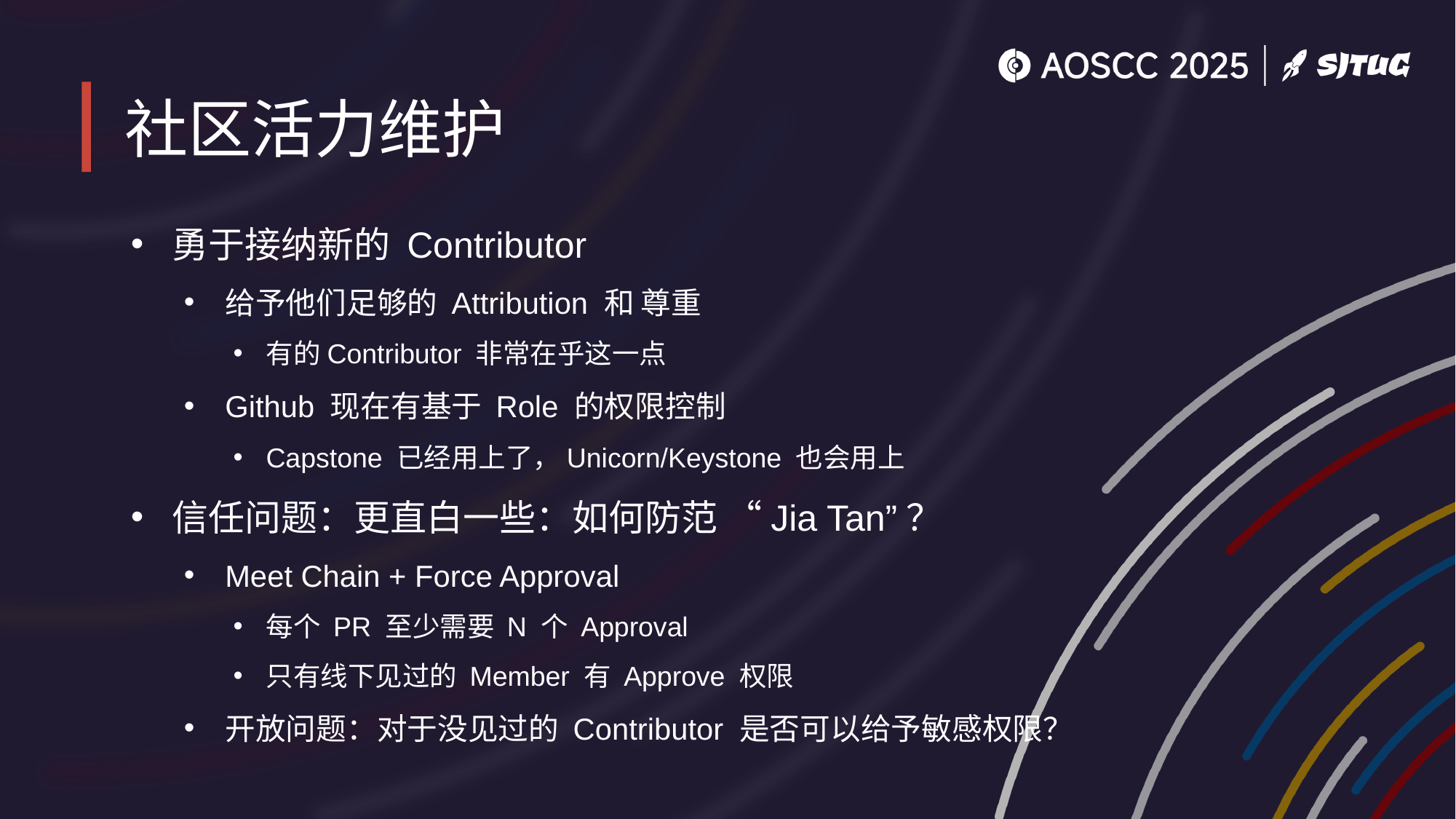

# 社区活力维护
勇于接纳新的 Contributor
给予他们足够的 Attribution 和 尊重
有的Contributor 非常在乎这一点
Github 现在有基于 Role 的权限控制
Capstone 已经用上了，Unicorn/Keystone 也会用上
信任问题：更直白一些：如何防范 “Jia Tan”？
Meet Chain + Force Approval
每个 PR 至少需要 N 个 Approval
只有线下见过的 Member 有 Approve 权限
开放问题：对于没见过的 Contributor 是否可以给予敏感权限？